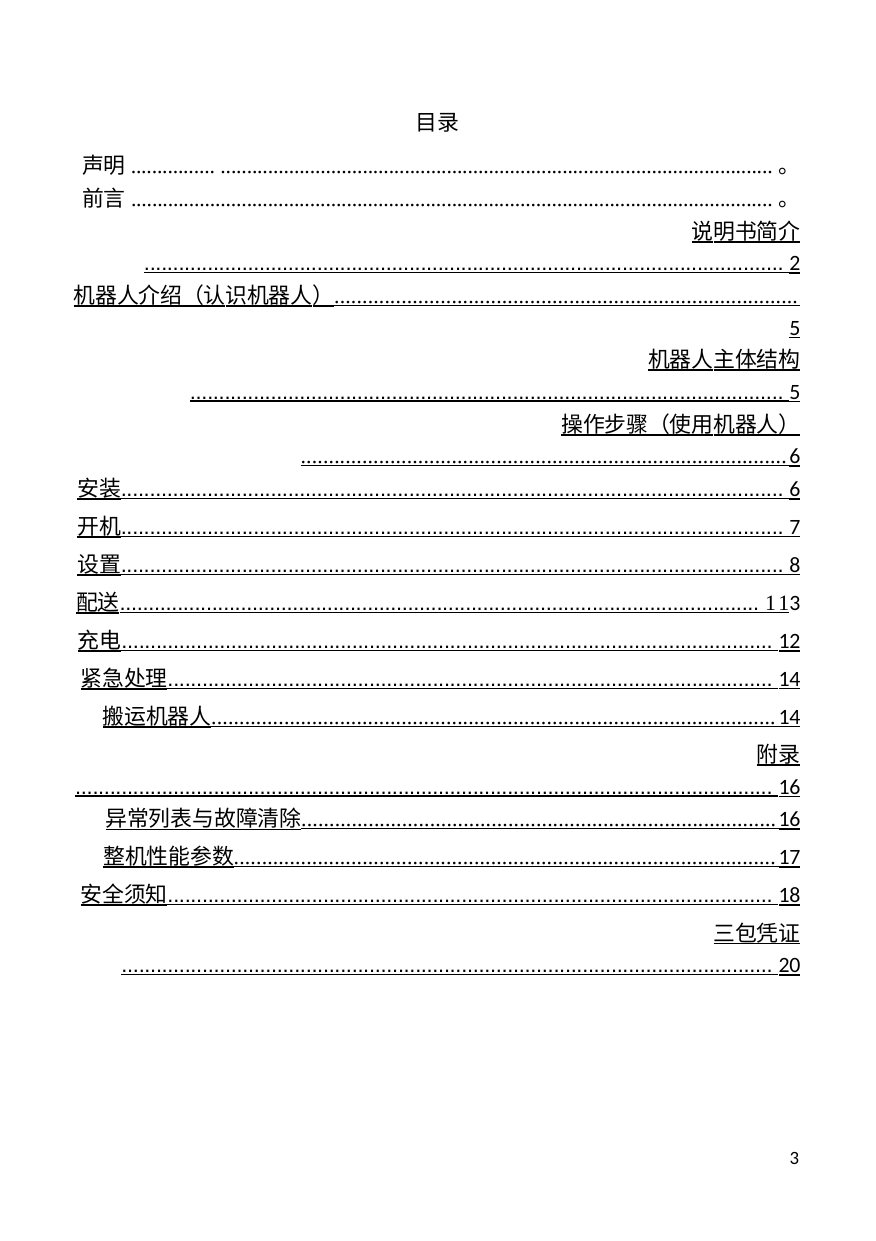

目录
声明................ .........................................................................................................。
前言..........................................................................................................................。
说明书简介............................................................................................................... 2
机器人介绍（认识机器人）...................................................................................5
机器人主体结构....................................................................................................... 5
操作步骤（使用机器人）.......................................................................................6
安装................................................................................................................... 6
开机................................................................................................................... 7
设置................................................................................................................... 8
配送............................................................................................................... 113
充电................................................................................................................. 12
紧急处理......................................................................................................... 14
搬运机器人.....................................................................................................14
附录......................................................................................................................... 16
异常列表与故障清除.....................................................................................16
整机性能参数.................................................................................................17
安全须知......................................................................................................... 18
三包凭证................................................................................................................. 20
3